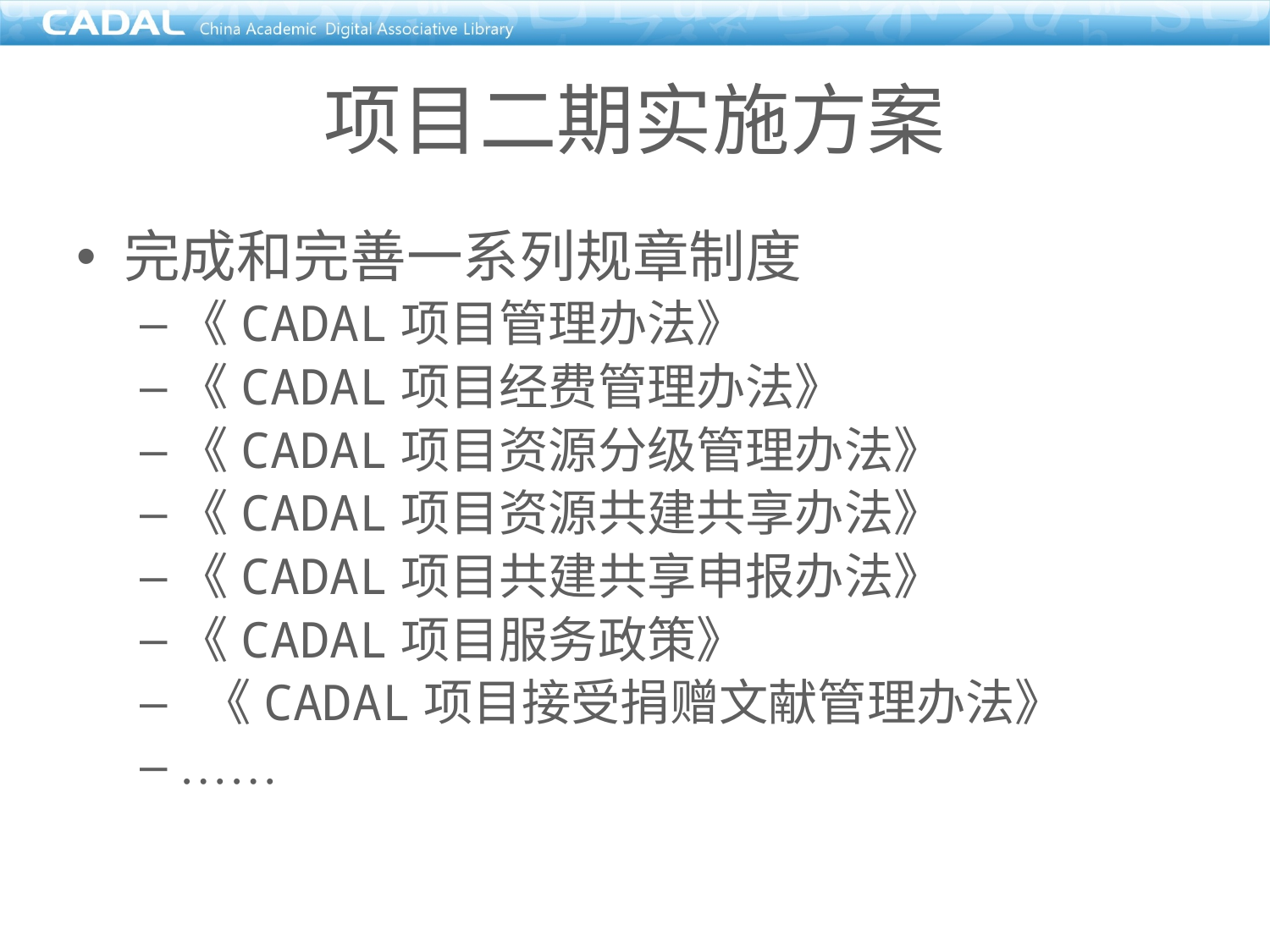

项目二期实施方案
完成和完善一系列规章制度
《CADAL项目管理办法》
《CADAL项目经费管理办法》
《CADAL项目资源分级管理办法》
《CADAL项目资源共建共享办法》
《CADAL项目共建共享申报办法》
《CADAL项目服务政策》
 《CADAL项目接受捐赠文献管理办法》
……